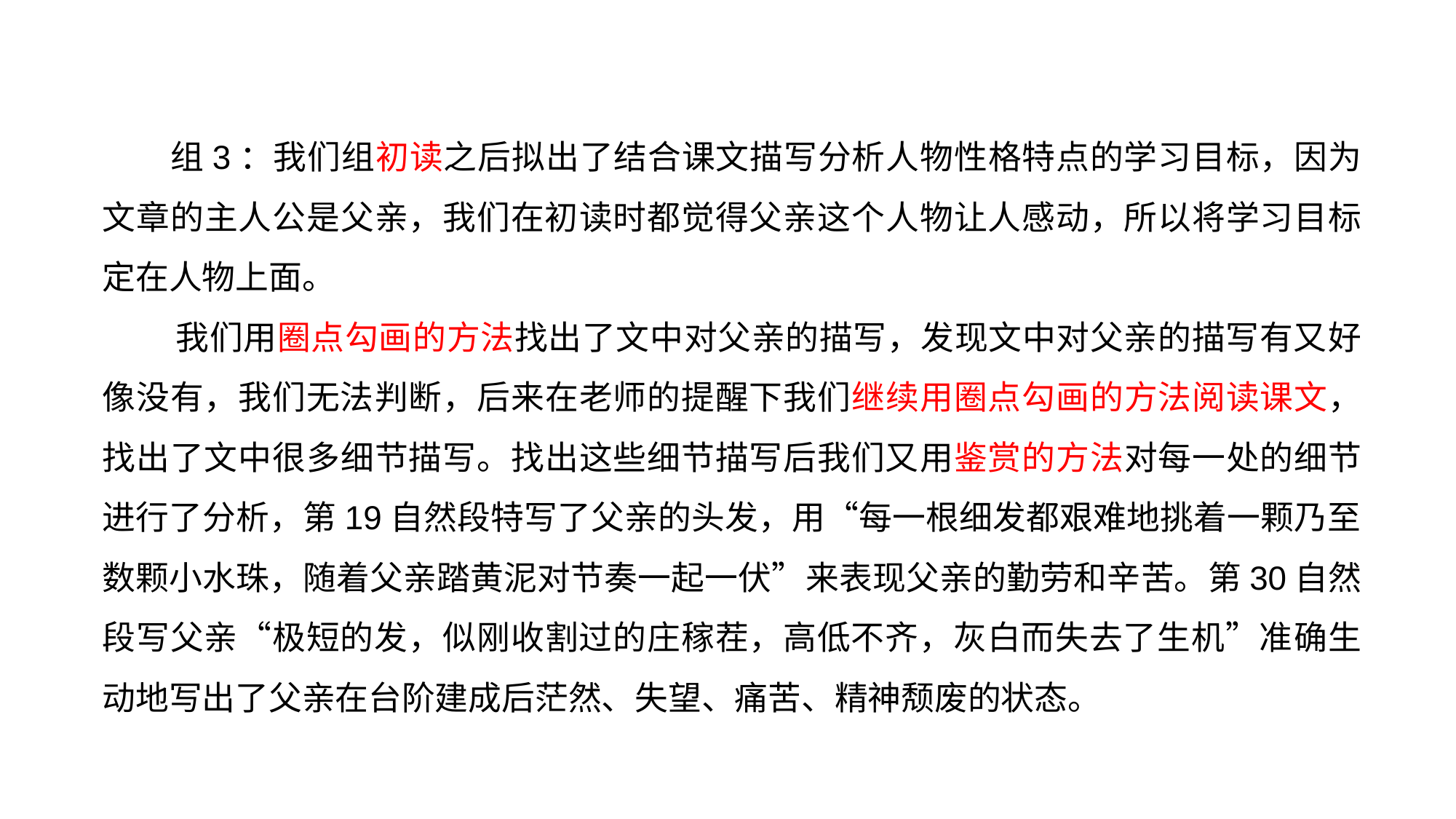

组3：我们组初读之后拟出了结合课文描写分析人物性格特点的学习目标，因为文章的主人公是父亲，我们在初读时都觉得父亲这个人物让人感动，所以将学习目标定在人物上面。
        我们用圈点勾画的方法找出了文中对父亲的描写，发现文中对父亲的描写有又好像没有，我们无法判断，后来在老师的提醒下我们继续用圈点勾画的方法阅读课文，找出了文中很多细节描写。找出这些细节描写后我们又用鉴赏的方法对每一处的细节进行了分析，第19自然段特写了父亲的头发，用“每一根细发都艰难地挑着一颗乃至数颗小水珠，随着父亲踏黄泥对节奏一起一伏”来表现父亲的勤劳和辛苦。第30自然段写父亲“极短的发，似刚收割过的庄稼茬，高低不齐，灰白而失去了生机”准确生动地写出了父亲在台阶建成后茫然、失望、痛苦、精神颓废的状态。